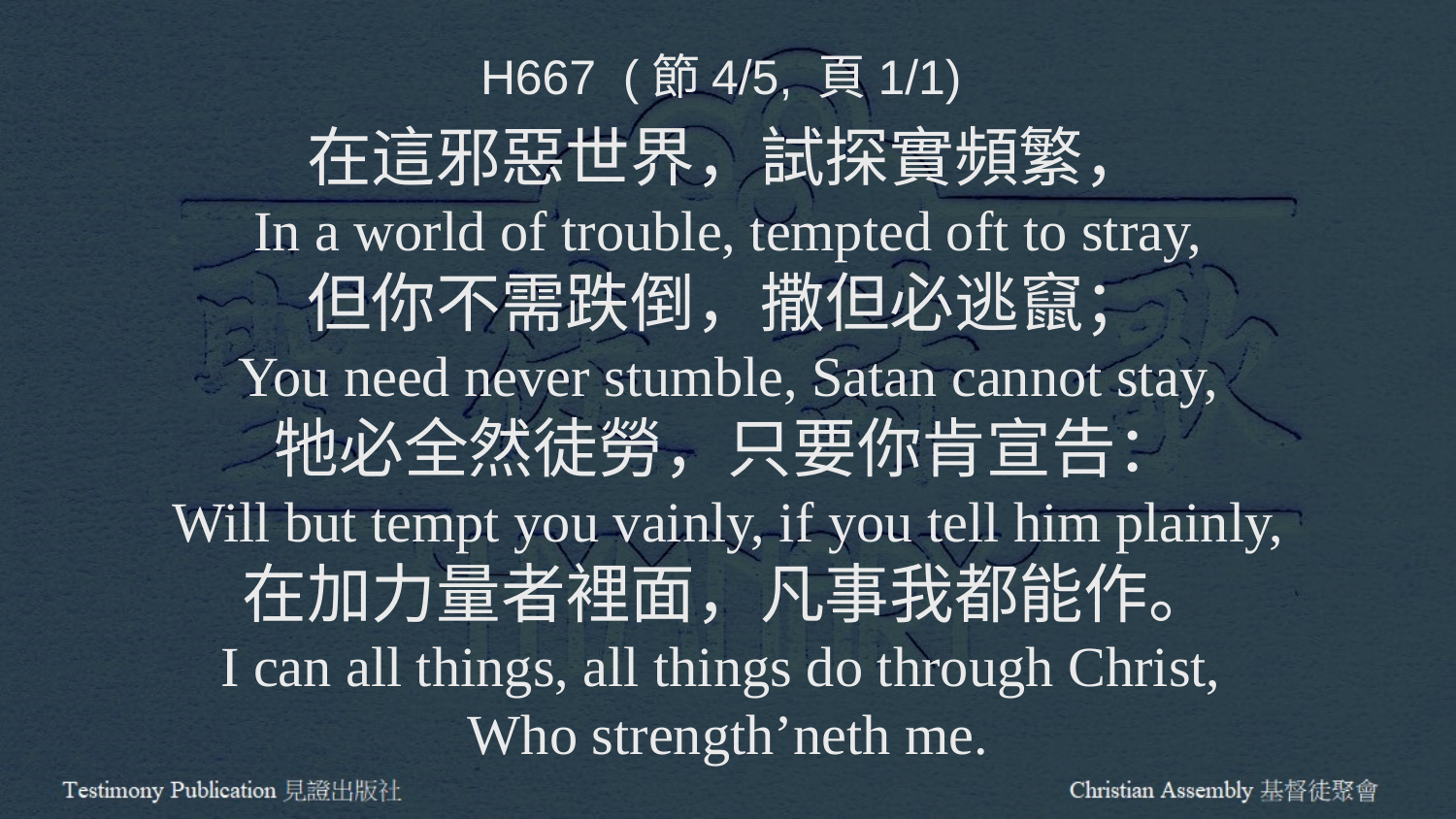

H667  (節4/5, 頁1/1)
在這邪惡世界，試探實頻繁，
In a world of trouble, tempted oft to stray,
但你不需跌倒，撒但必逃竄；
You need never stumble, Satan cannot stay,
牠必全然徒勞，只要你肯宣告：
Will but tempt you vainly, if you tell him plainly,
在加力量者裡面，凡事我都能作。
I can all things, all things do through Christ,
Who strength’neth me.